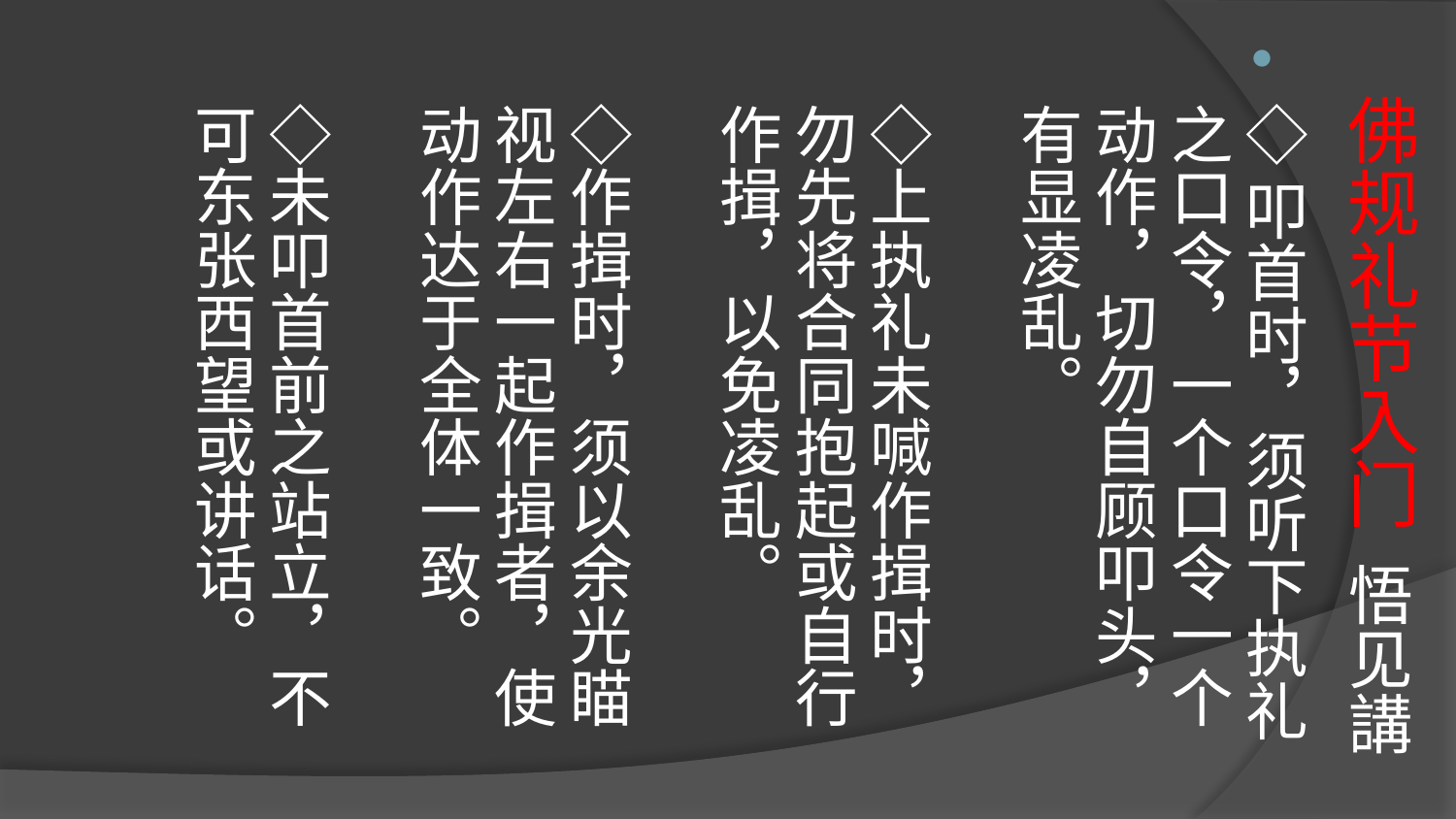

# 佛规礼节入门  悟见講
◇叩首时，须听下执礼之口令，一个口令一个动作，切勿自顾叩头，有显凌乱。
◇上执礼未喊作揖时，勿先将合同抱起或自行作揖，以免凌乱。
◇作揖时，须以余光瞄视左右一起作揖者，使动作达于全体一致。
◇未叩首前之站立，不可东张西望或讲话。